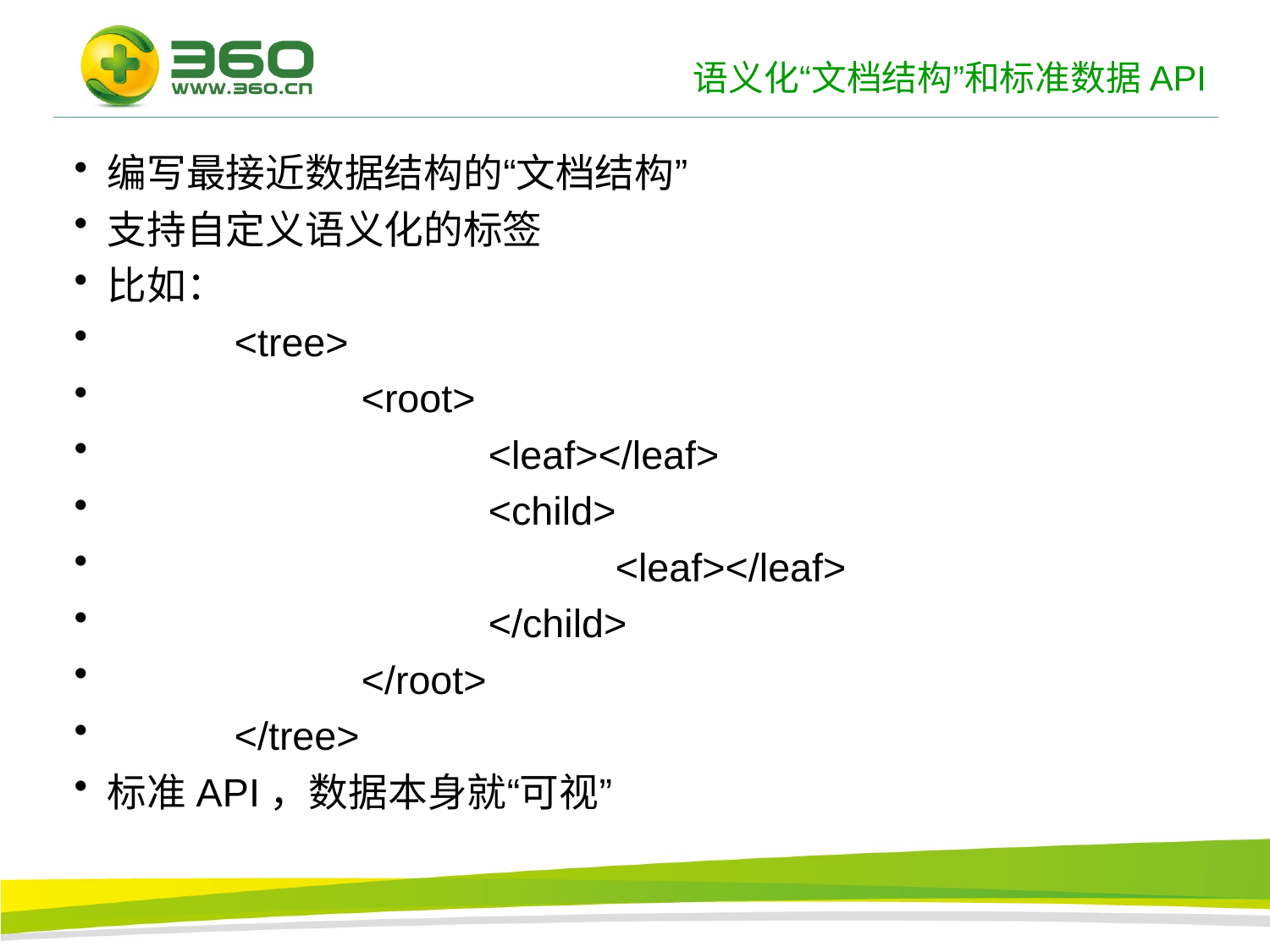

# 语义化“文档结构”和标准数据API
编写最接近数据结构的“文档结构”
支持自定义语义化的标签
比如：
	<tree>
		<root>
			<leaf></leaf>
			<child>
				<leaf></leaf>
			</child>
		</root>
	</tree>
标准API，数据本身就“可视”